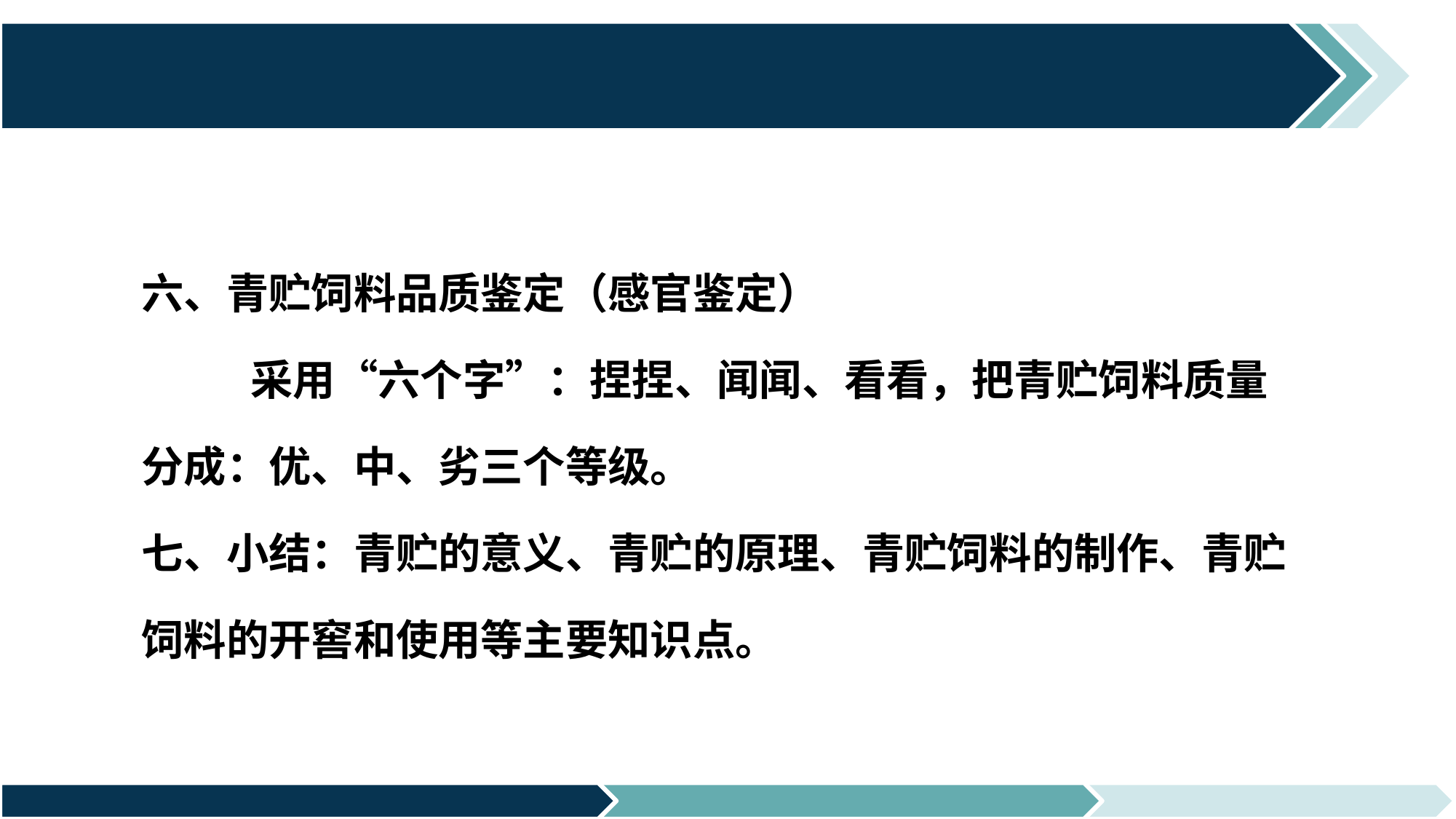

# 六、青贮饲料品质鉴定（感官鉴定） 采用“六个字”：捏捏、闻闻、看看，把青贮饲料质量分成：优、中、劣三个等级。 七、小结：青贮的意义、青贮的原理、青贮饲料的制作、青贮饲料的开窖和使用等主要知识点。